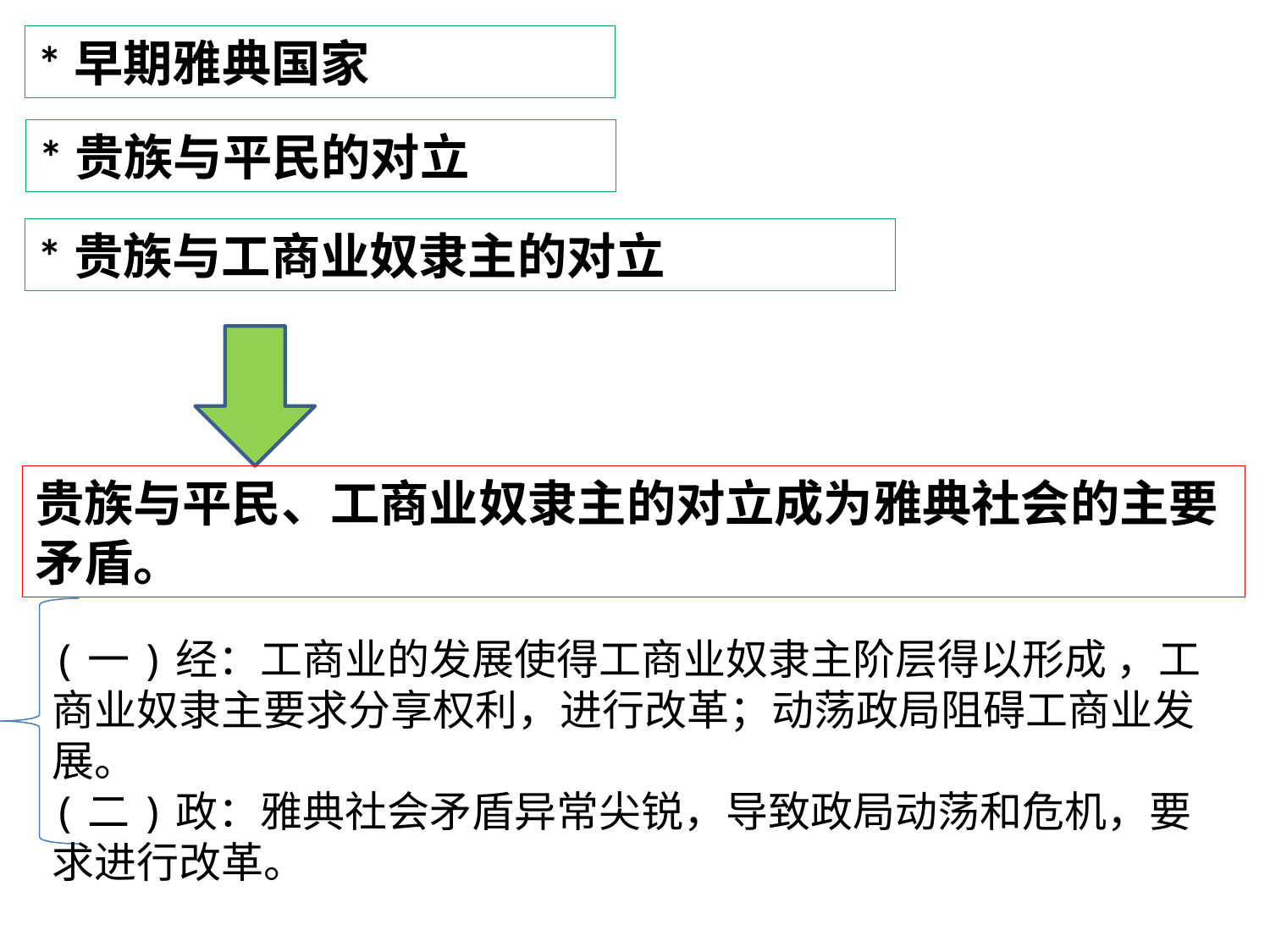

*早期雅典国家
*贵族与平民的对立
*贵族与工商业奴隶主的对立

贵族与平民、工商业奴隶主的对立成为雅典社会的主要矛盾。

(一)经：工商业的发展使得工商业奴隶主阶层得以形成 ，工商业奴隶主要求分享权利，进行改革；动荡政局阻碍工商业发展。
(二)政：雅典社会矛盾异常尖锐，导致政局动荡和危机，要求进行改革。